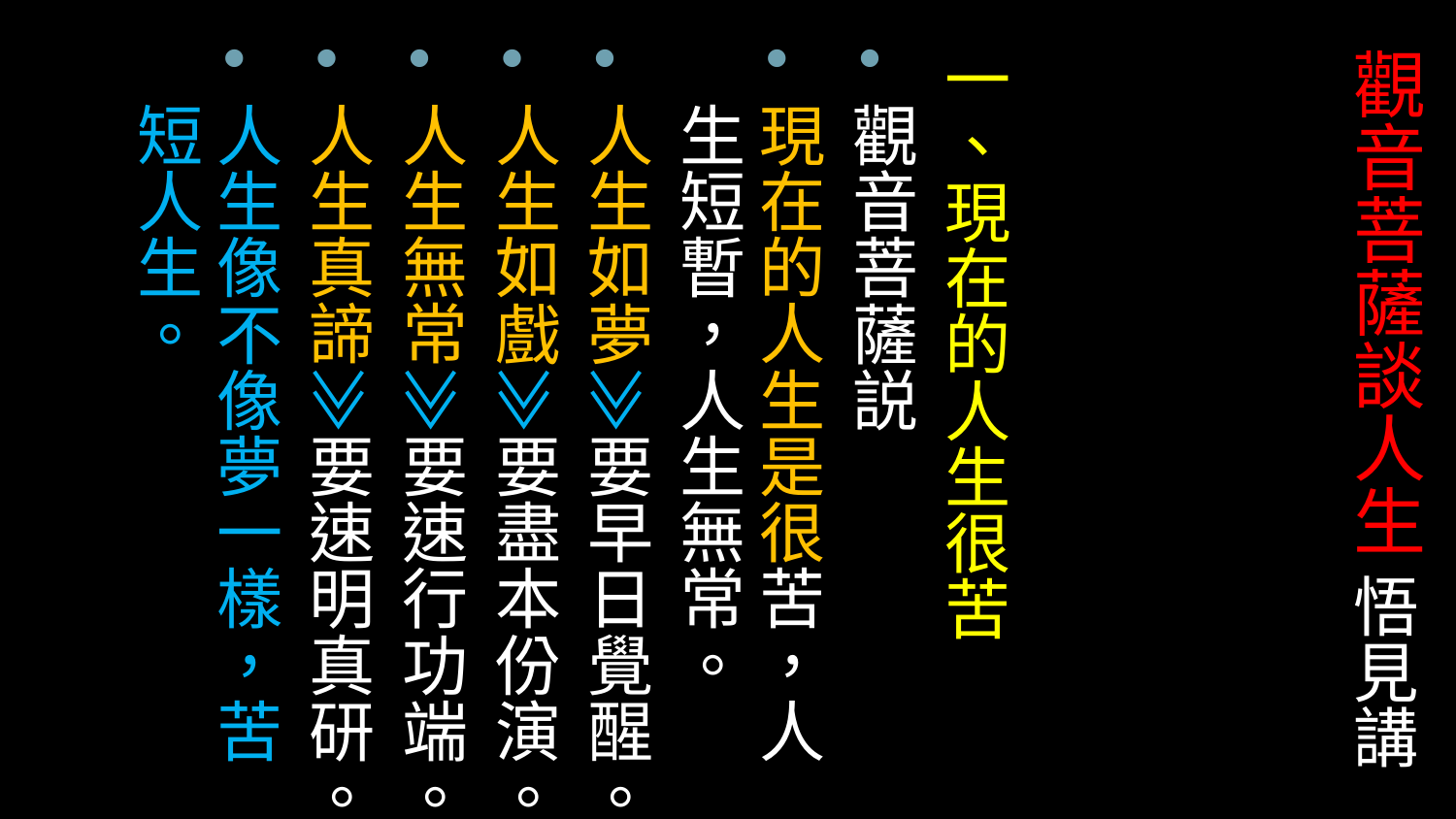

# 觀音菩薩談人生 悟見講
一、現在的人生很苦
觀音菩薩説
現在的人生是很苦，人生短暫，人生無常。
人生如夢≫要早日覺醒。
人生如戲≫要盡本份演。
人生無常≫要速行功端。
人生真諦≫要速明真研。
人生像不像夢一樣，苦短人生。